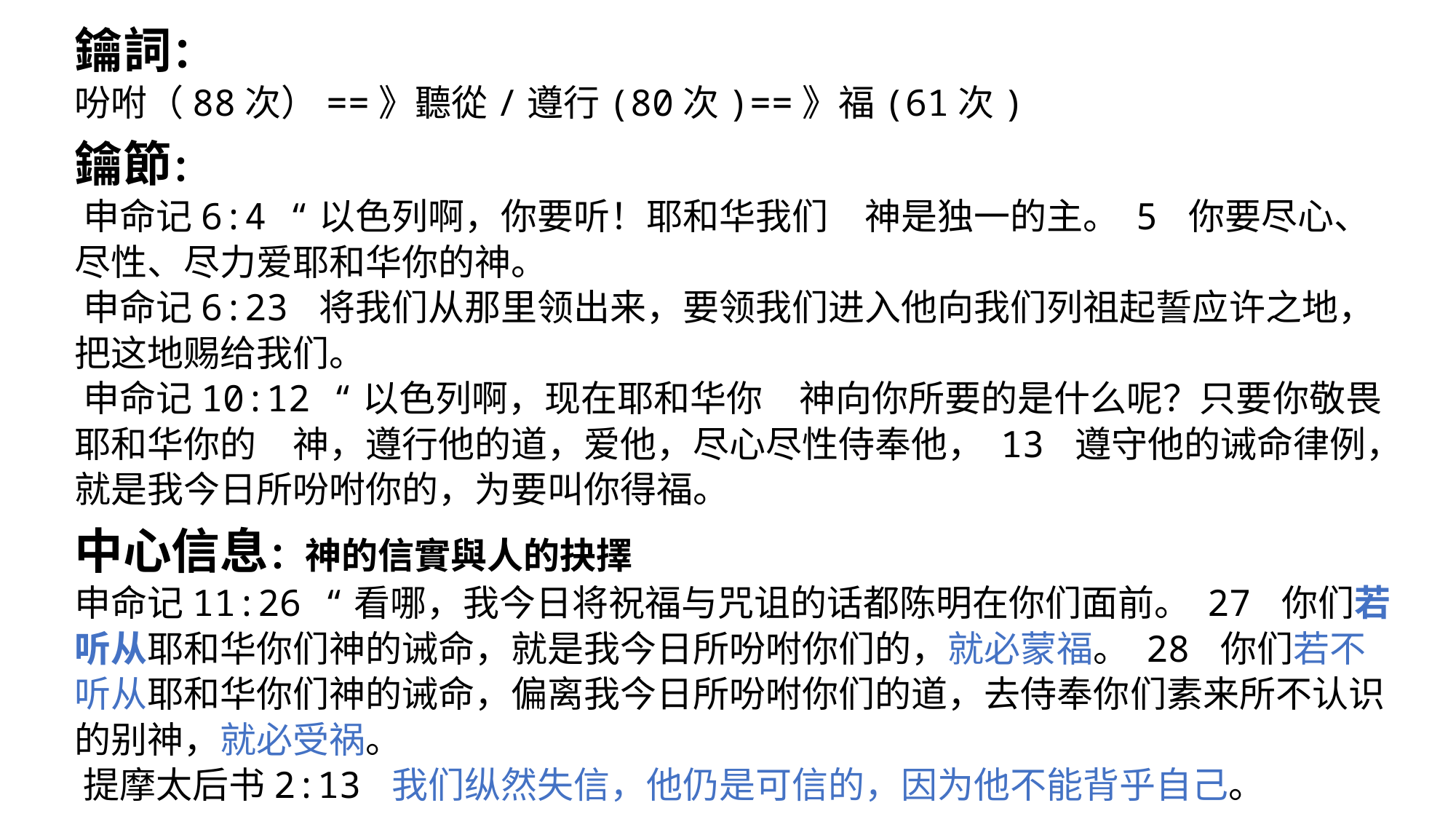

鑰詞：
吩咐（88次）==》聽從/遵行(80次)==》福(61次)

鑰節：
‪申命记‬6:4 “以色列啊，你要听！耶和华我们　神是独一的主。 5 你要尽心、尽性、尽力爱耶和华你的神。
‪申命记‬6:23 将我们从那里领出来，要领我们进入他向我们列祖起誓应许之地，把这地赐给我们。
‪申命记‬10:12 “以色列啊，现在耶和华你　神向你所要的是什么呢？只要你敬畏耶和华你的　神，遵行他的道，爱他，尽心尽性侍奉他， 13 遵守他的诫命律例，就是我今日所吩咐你的，为要叫你得福。
‪
中心信息：神的信實與人的抉擇
申命记‬11:26 “看哪，我今日将祝福与咒诅的话都陈明在你们面前。 27 你们若听从耶和华你们神的诫命，就是我今日所吩咐你们的，就必蒙福。 28 你们若不听从耶和华你们神的诫命，偏离我今日所吩咐你们的道，去侍奉你们素来所不认识的别神，就必受祸。
‪提摩太后书‬2:13 我们纵然失信，他仍是可信的，因为他不能背乎自己。